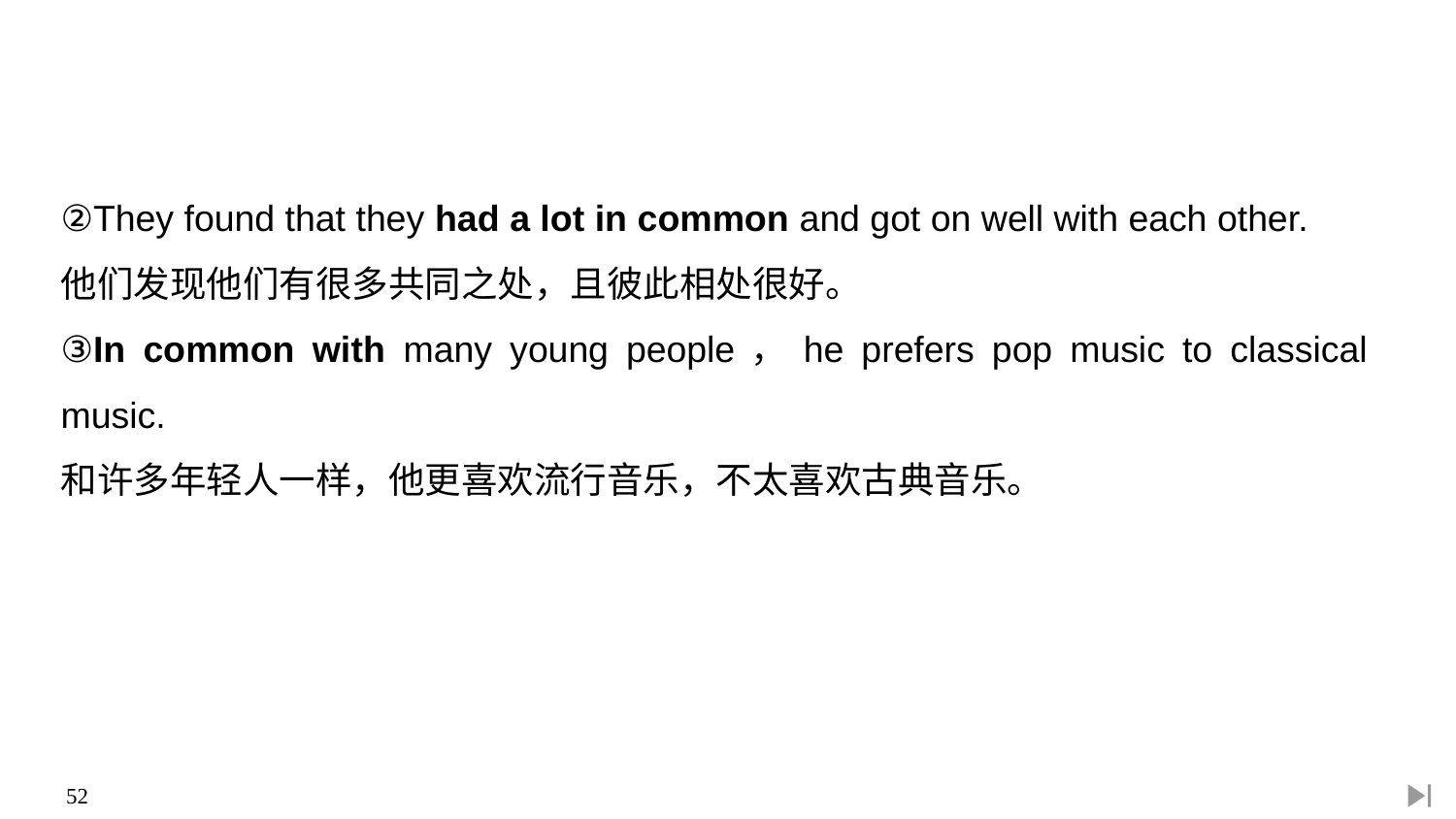

②They found that they had a lot in common and got on well with each other.
他们发现他们有很多共同之处，且彼此相处很好。
③In common with many young people，he prefers pop music to classical music.
和许多年轻人一样，他更喜欢流行音乐，不太喜欢古典音乐。